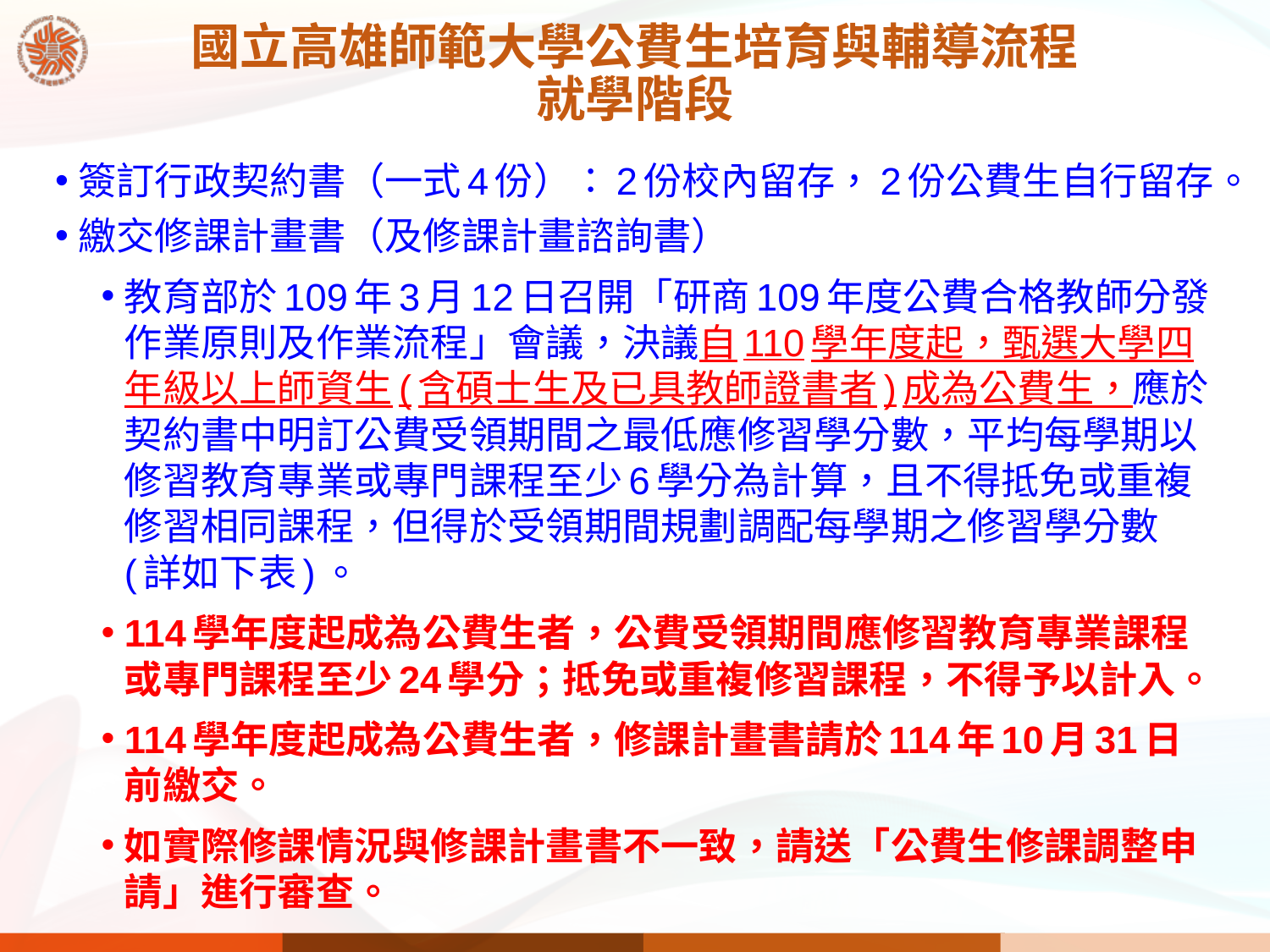

# 國立高雄師範大學公費生培育與輔導流程 就學階段
簽訂行政契約書（一式4份）∶2份校內留存，2份公費生自行留存。
繳交修課計畫書（及修課計畫諮詢書）
教育部於109年3月12日召開「研商109年度公費合格教師分發作業原則及作業流程」會議，決議自110學年度起，甄選大學四年級以上師資生(含碩士生及已具教師證書者)成為公費生，應於契約書中明訂公費受領期間之最低應修習學分數，平均每學期以修習教育專業或專門課程至少6學分為計算，且不得抵免或重複修習相同課程，但得於受領期間規劃調配每學期之修習學分數(詳如下表)。
114學年度起成為公費生者，公費受領期間應修習教育專業課程或專門課程至少24學分；抵免或重複修習課程，不得予以計入。
114學年度起成為公費生者，修課計畫書請於114年10月31日前繳交。
如實際修課情況與修課計畫書不一致，請送「公費生修課調整申請」進行審查。